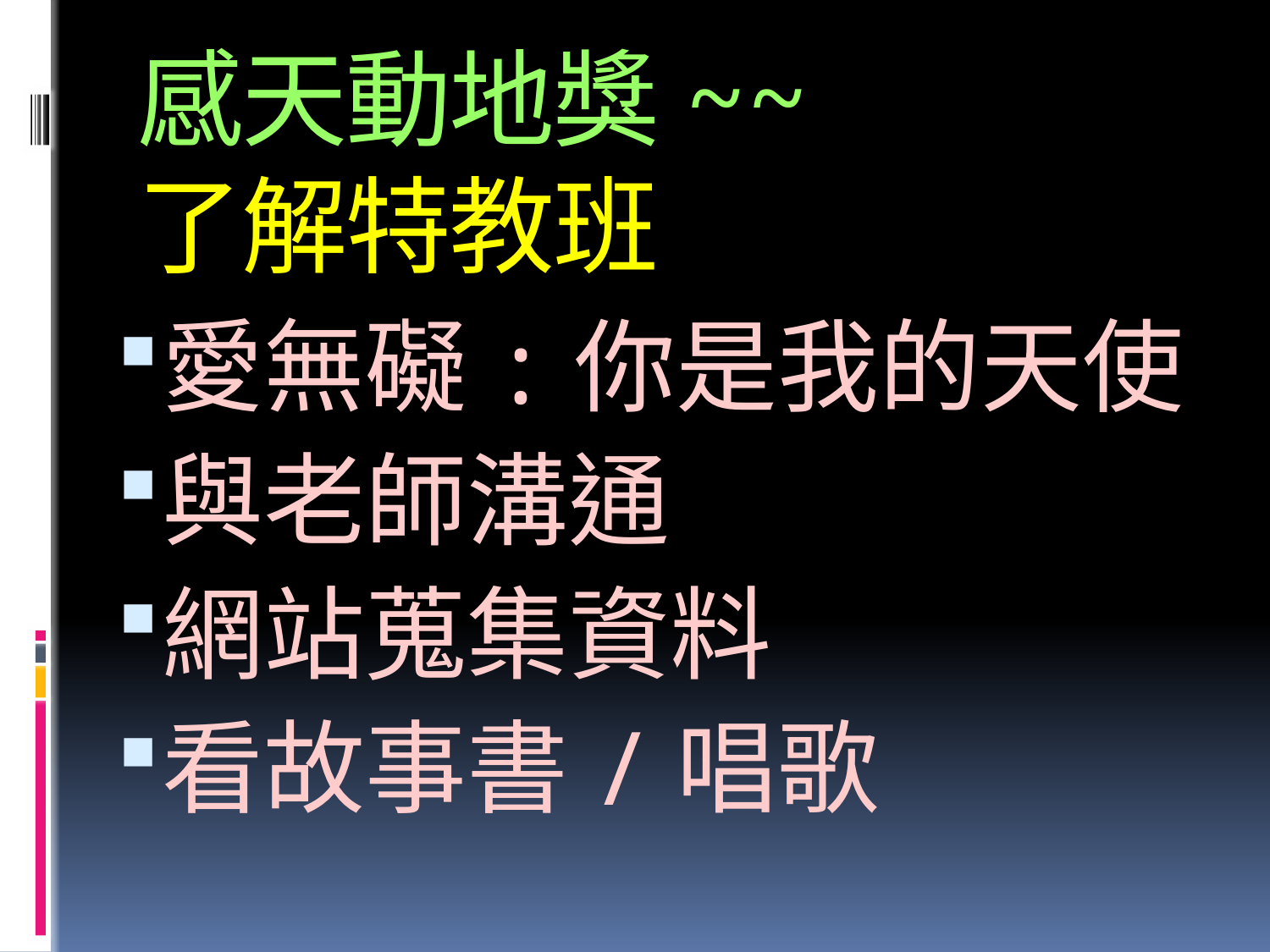

# 感天動地獎~~ 了解特教班
愛無礙:你是我的天使
與老師溝通
網站蒐集資料
看故事書/唱歌